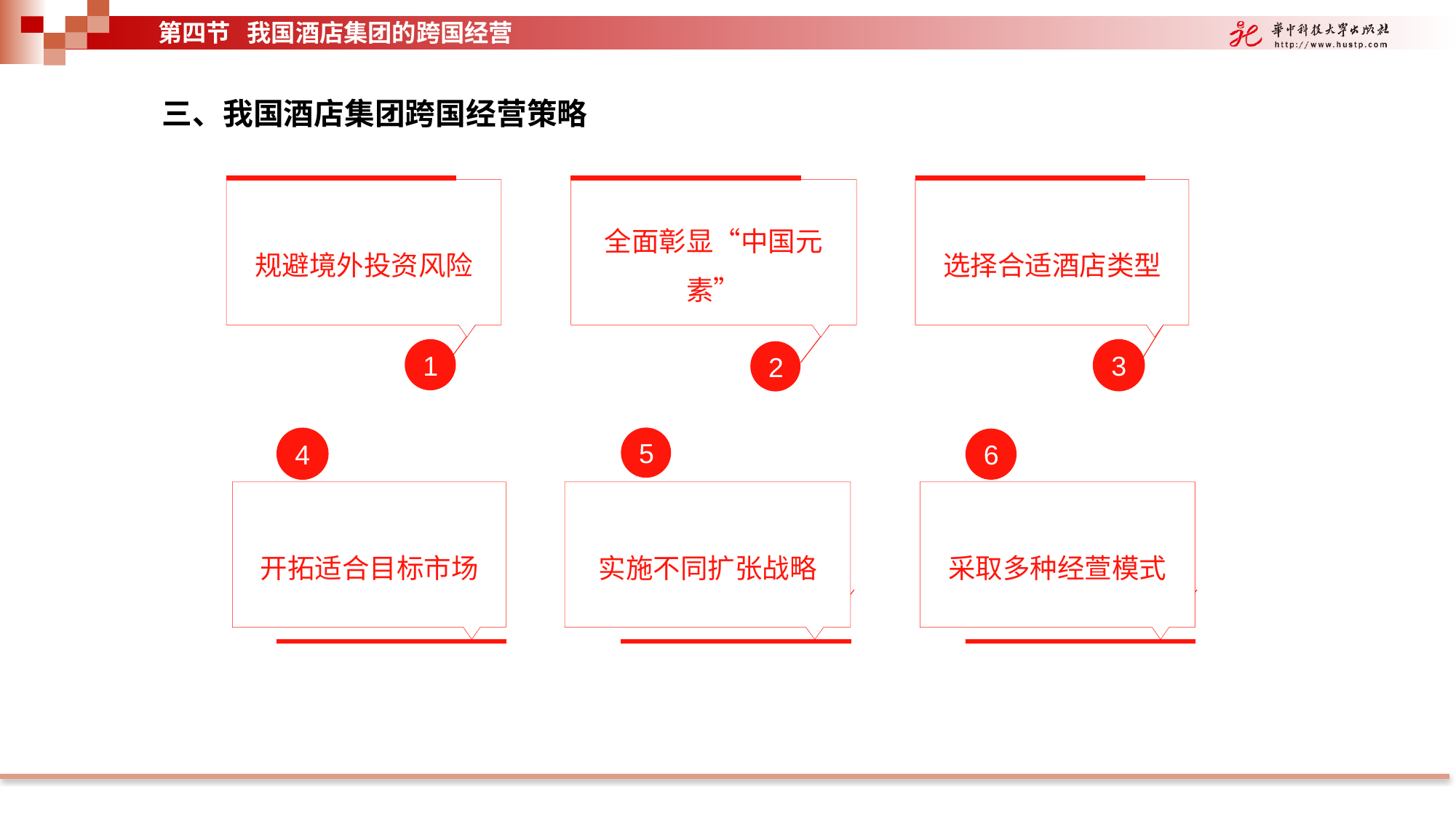

第四节   我国酒店集团的跨国经营
三、我国酒店集团跨国经营策略

规避境外投资风险
1

全面彰显“中国元素”
2

选择合适酒店类型
3

采取多种经萱模式
6

实施不同扩张战略
5

开拓适合目标市场
4